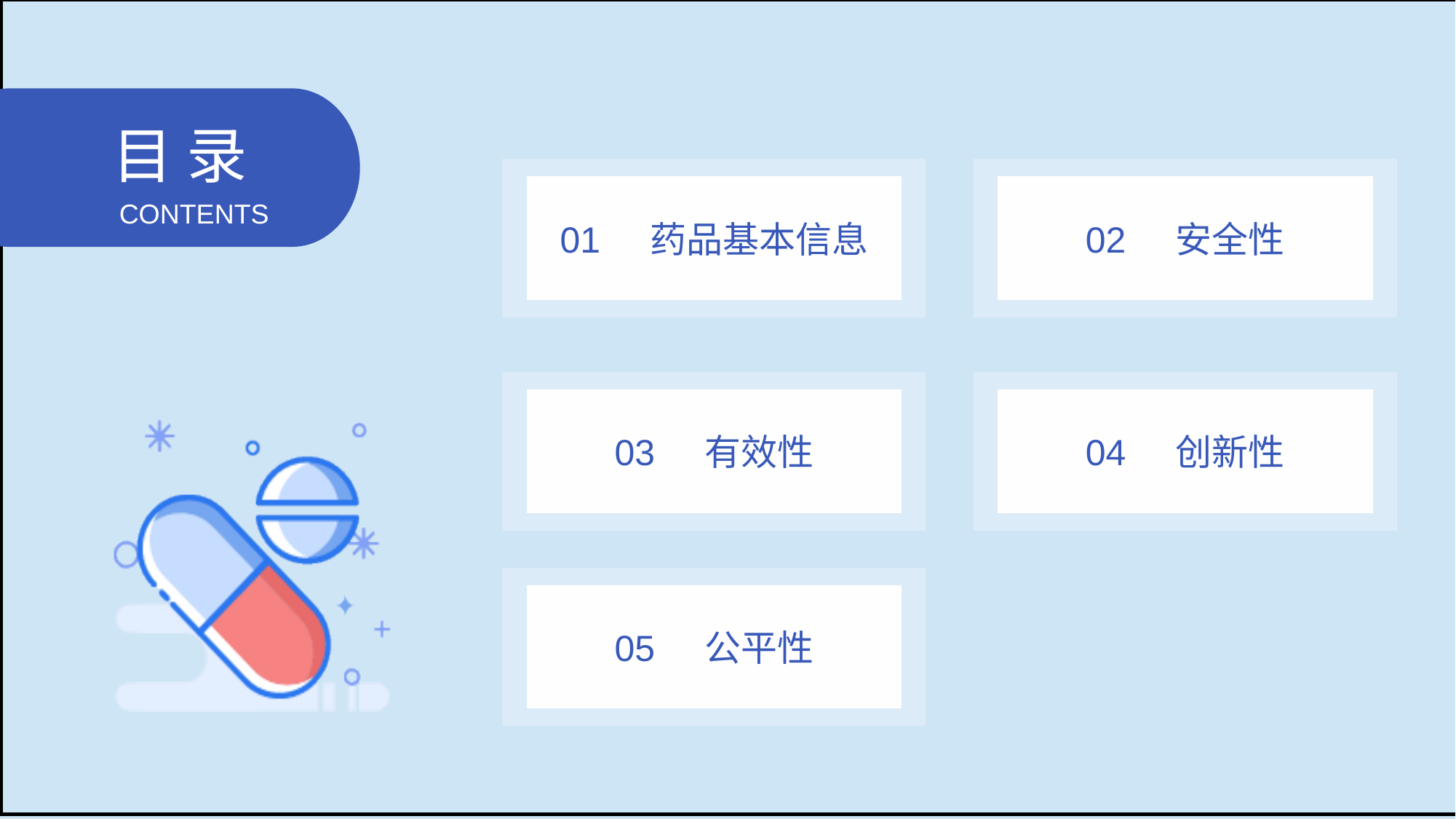

目 录

01    药品基本信息

02    安全性
CONTENTS

03    有效性

04    创新性

05    公平性